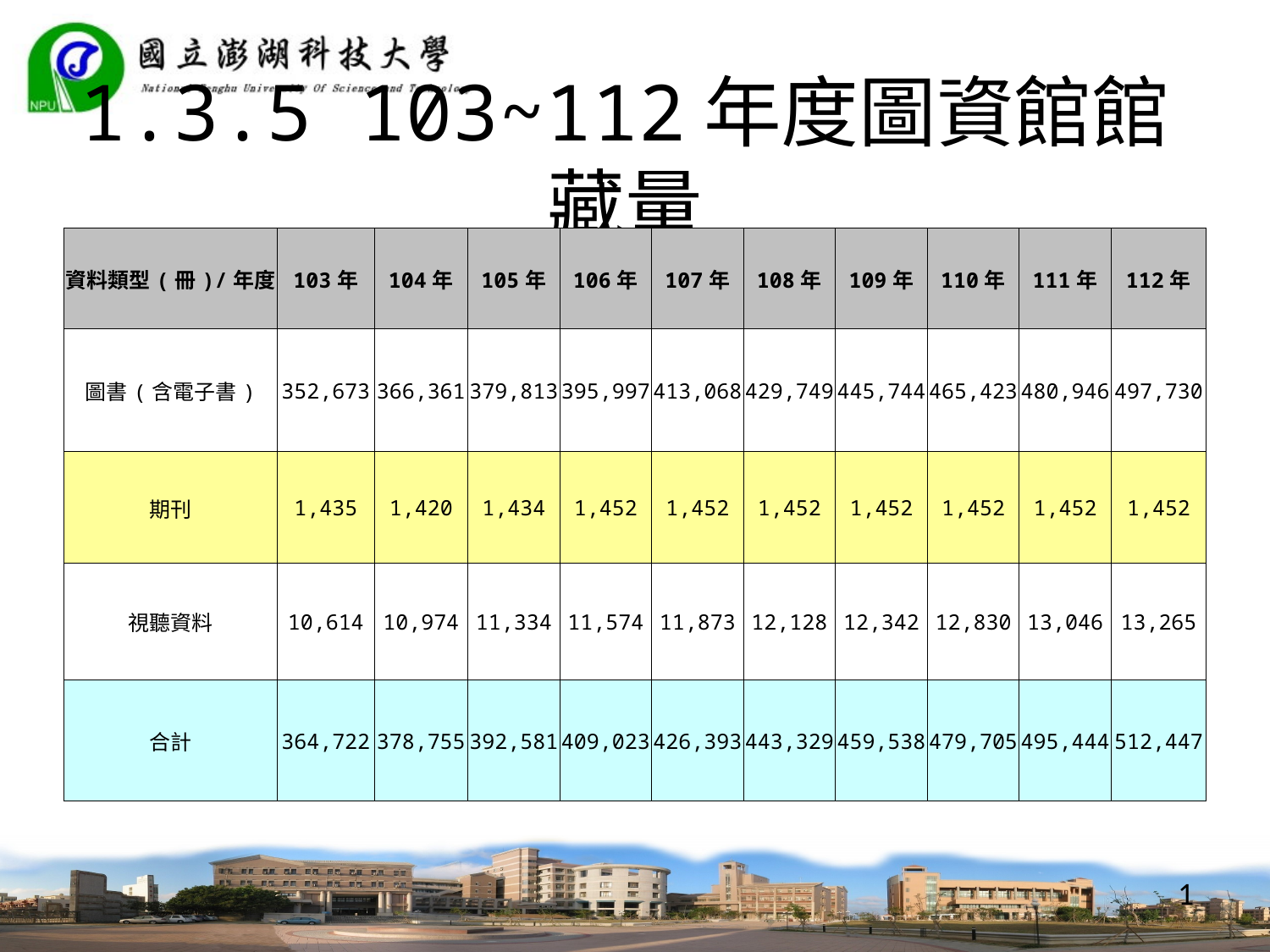

# 1.3.5 103~112年度圖資館館藏量
| 資料類型(冊)/年度 | 103年 | 104年 | 105年 | 106年 | 107年 | 108年 | 109年 | 110年 | 111年 | 112年 |
| --- | --- | --- | --- | --- | --- | --- | --- | --- | --- | --- |
| 圖書(含電子書) | 352,673 | 366,361 | 379,813 | 395,997 | 413,068 | 429,749 | 445,744 | 465,423 | 480,946 | 497,730 |
| 期刊 | 1,435 | 1,420 | 1,434 | 1,452 | 1,452 | 1,452 | 1,452 | 1,452 | 1,452 | 1,452 |
| 視聽資料 | 10,614 | 10,974 | 11,334 | 11,574 | 11,873 | 12,128 | 12,342 | 12,830 | 13,046 | 13,265 |
| 合計 | 364,722 | 378,755 | 392,581 | 409,023 | 426,393 | 443,329 | 459,538 | 479,705 | 495,444 | 512,447 |
1